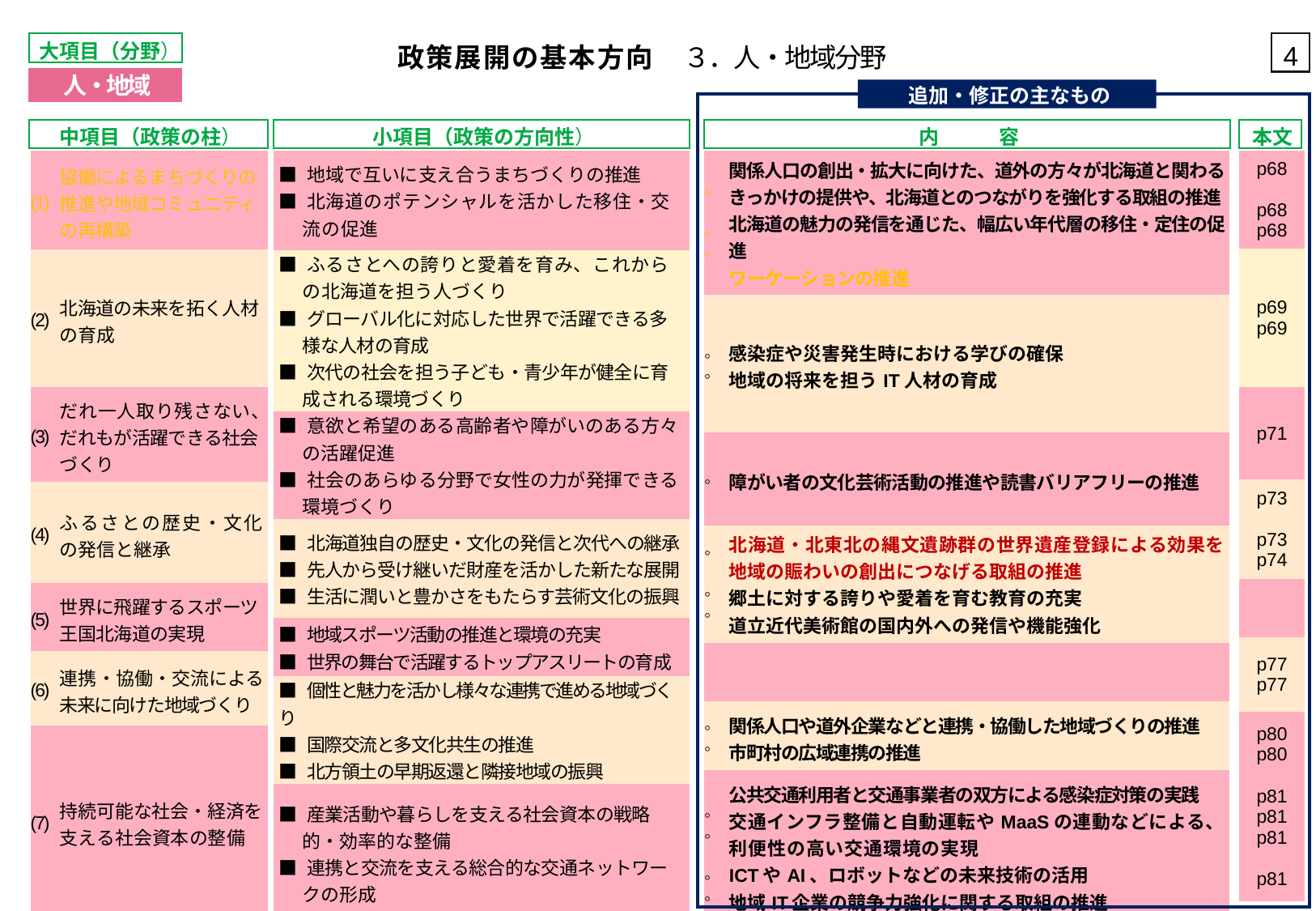

大項目（分野）
政策展開の基本方向　３．人・地域分野
4
人・地域
追加・修正の主なもの

中項目（政策の柱）
小項目（政策の方向性）
内　　　容
本文
| (1) | 協働によるまちづくりの推進や地域コミュニティの再構築 |
| --- | --- |
| (2) | 北海道の未来を拓く人材の育成 |
| (3) | だれ一人取り残さない、だれもが活躍できる社会づくり |
| (4) | ふるさとの歴史・文化の発信と継承 |
| (5) | 世界に飛躍するスポーツ王国北海道の実現 |
| (6) | 連携・協働・交流による未来に向けた地域づくり |
| (7) | 持続可能な社会・経済を支える社会資本の整備 |
| ■ 地域で互いに支え合うまちづくりの推進 ■ 北海道のポテンシャルを活かした移住・交流の促進 |
| --- |
| ■ ふるさとへの誇りと愛着を育み、これからの北海道を担う人づくり ■ グローバル化に対応した世界で活躍できる多様な人材の育成 ■ 次代の社会を担う子ども・青少年が健全に育成される環境づくり |
| ■ 意欲と希望のある高齢者や障がいのある方々の活躍促進 ■ 社会のあらゆる分野で女性の力が発揮できる環境づくり |
| ■ 北海道独自の歴史・文化の発信と次代への継承 ■ 先人から受け継いだ財産を活かした新たな展開 ■ 生活に潤いと豊かさをもたらす芸術文化の振興 |
| ■ 地域スポーツ活動の推進と環境の充実 ■ 世界の舞台で活躍するトップアスリートの育成 |
| ■ 個性と魅力を活かし様々な連携で進める地域づくり ■ 国際交流と多文化共生の推進 ■ 北方領土の早期返還と隣接地域の振興 |
| ■ 産業活動や暮らしを支える社会資本の戦略的・効率的な整備 ■ 連携と交流を支える総合的な交通ネットワークの形成 ■ 地域の可能性を広げるデジタル・トランスフォーメーションの推進 |
| ◦ ◦ ◦ | 関係人口の創出・拡大に向けた、道外の方々が北海道と関わるきっかけの提供や、北海道とのつながりを強化する取組の推進 北海道の魅力の発信を通じた、幅広い年代層の移住・定住の促進 ワーケーションの推進 |
| --- | --- |
| ◦ ◦ | 感染症や災害発生時における学びの確保 地域の将来を担うIT人材の育成 |
| ◦ | 障がい者の文化芸術活動の推進や読書バリアフリーの推進 |
| ◦ ◦ ◦ | 北海道・北東北の縄文遺跡群の世界遺産登録による効果を地域の賑わいの創出につなげる取組の推進 郷土に対する誇りや愛着を育む教育の充実 道立近代美術館の国内外への発信や機能強化 |
|  |  |
| ◦ ◦ | 関係人口や道外企業などと連携・協働した地域づくりの推進 市町村の広域連携の推進 |
| ◦ ◦ ◦ ◦ ◦ ◦ | 公共交通利用者と交通事業者の双方による感染症対策の実践 交通インフラ整備と自動運転やMaaSの連動などによる、利便性の高い交通環境の実現 ICTやAI、ロボットなどの未来技術の活用 地域IT企業の競争力強化に関する取組の推進 IoTの実装や官民データを活用した新たなサービス開発などのイノベーションの創出 デジタル技術やデータの活用などによる業務の効率化・省力化 |
| p68 p68 p68 |
| --- |
| p69 p69 |
| p71 |
| p73 p73 p74 |
|  |
| p77 p77 |
| p80 p80 p81 p81 p81 p81 |